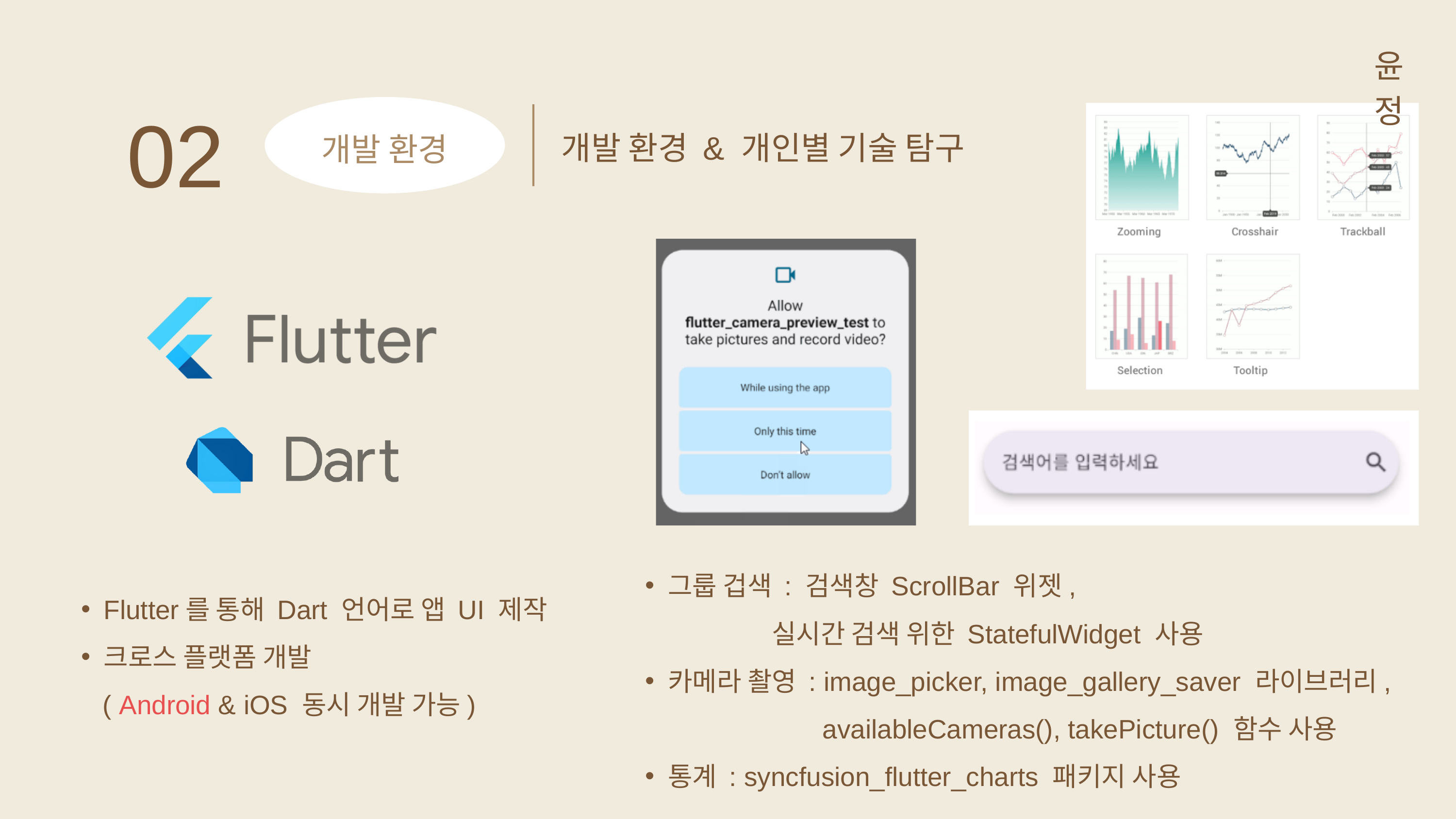

윤정
02

개발 환경 & 개인별 기술 탐구
개발 환경

그룹 겁색 : 검색창 ScrollBar 위젯,
                        실시간 검색 위한 StatefulWidget 사용
카메라 촬영 : image_picker, image_gallery_saver 라이브러리,
                           availableCameras(), takePicture() 함수 사용
통계 : syncfusion_flutter_charts 패키지 사용

Flutter를 통해 Dart 언어로 앱 UI 제작
크로스 플랫폼 개발
      ( Android & iOS 동시 개발 가능)